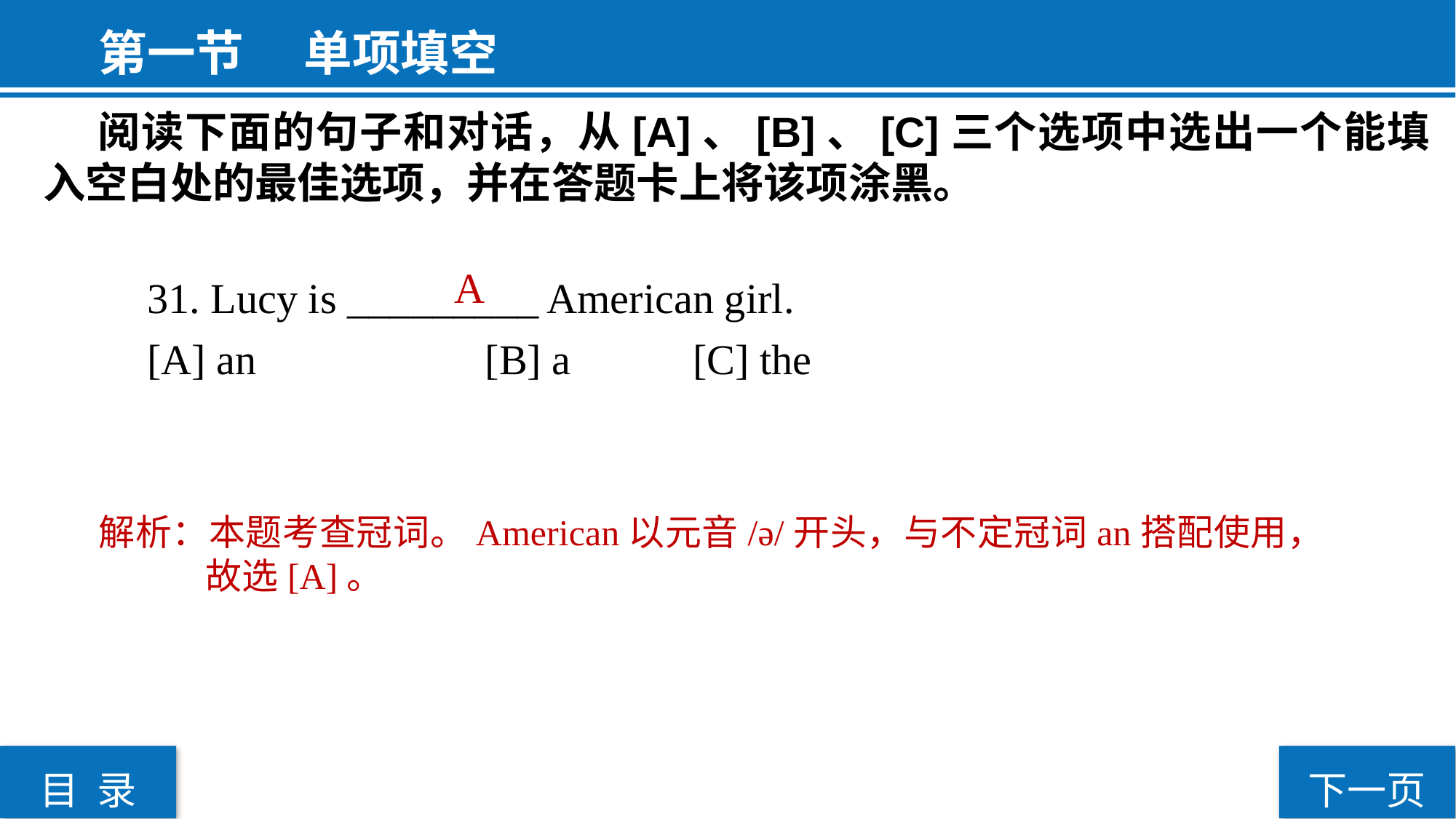

第一节  单项填空
    阅读下面的句子和对话，从[A]、[B]、[C]三个选项中选出一个能填入空白处的最佳选项，并在答题卡上将该项涂黑。
A
31. Lucy is _________ American girl.
[A] an		 [B] a 		[C] the
解析：本题考查冠词。American以元音/ə/开头，与不定冠词an搭配使用，故选[A]。